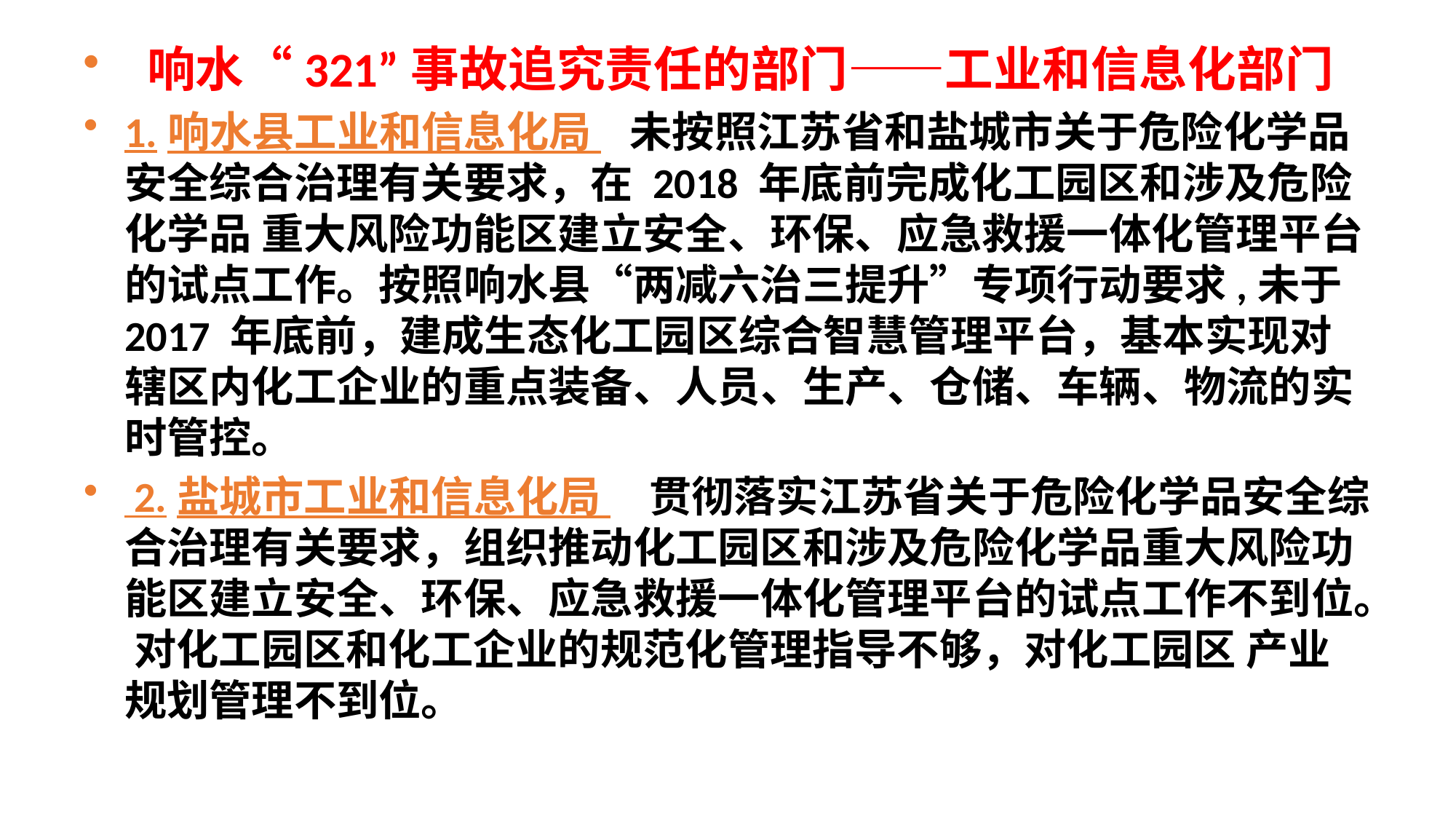

响水“321”事故追究责任的部门——工业和信息化部门
1.响水县工业和信息化局    未按照江苏省和盐城市关于危险化学品安全综合治理有关要求，在 2018 年底前完成化工园区和涉及危险化学品 重大风险功能区建立安全、环保、应急救援一体化管理平台 的试点工作。按照响水县“两减六治三提升”专项行动要求,未于 2017 年底前，建成生态化工园区综合智慧管理平台，基本实现对辖区内化工企业的重点装备、人员、生产、仓储、车辆、物流的实时管控。
 2.盐城市工业和信息化局     贯彻落实江苏省关于危险化学品安全综合治理有关要求，组织推动化工园区和涉及危险化学品重大风险功能区建立安全、环保、应急救援一体化管理平台的试点工作不到位。 对化工园区和化工企业的规范化管理指导不够，对化工园区 产业规划管理不到位。
68